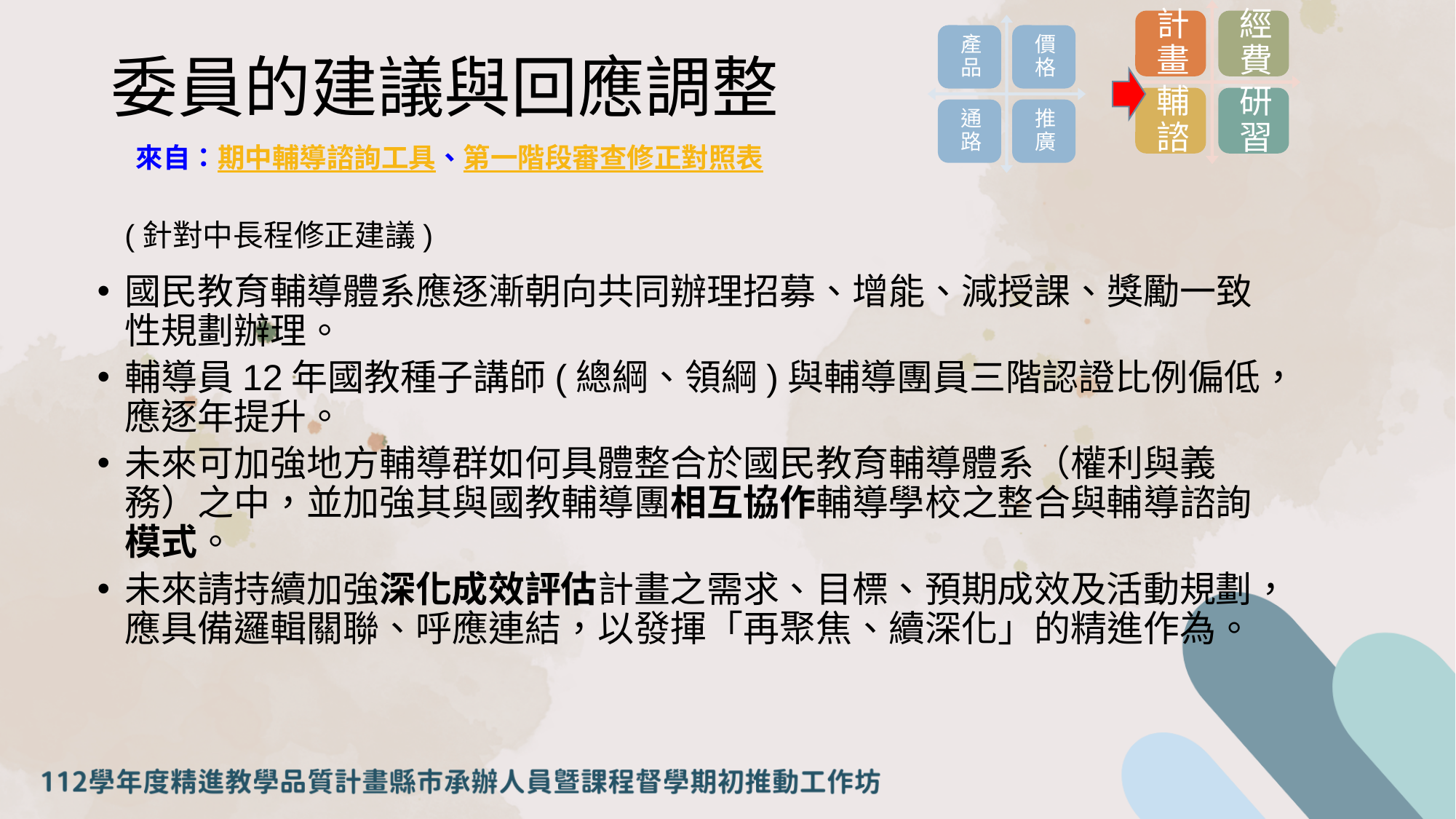

計畫
經費
輔諮
研習

產品
價格
通路
推廣
# 委員的建議與回應調整
來自：期中輔導諮詢工具、第一階段審查修正對照表
(針對中長程修正建議)
國民教育輔導體系應逐漸朝向共同辦理招募、增能、減授課、獎勵一致性規劃辦理。
輔導員12年國教種子講師(總綱、領綱)與輔導團員三階認證比例偏低，應逐年提升。
未來可加強地方輔導群如何具體整合於國民教育輔導體系（權利與義務）之中，並加強其與國教輔導團相互協作輔導學校之整合與輔導諮詢模式。
未來請持續加強深化成效評估計畫之需求、目標、預期成效及活動規劃，應具備邏輯關聯、呼應連結，以發揮「再聚焦、續深化」的精進作為。